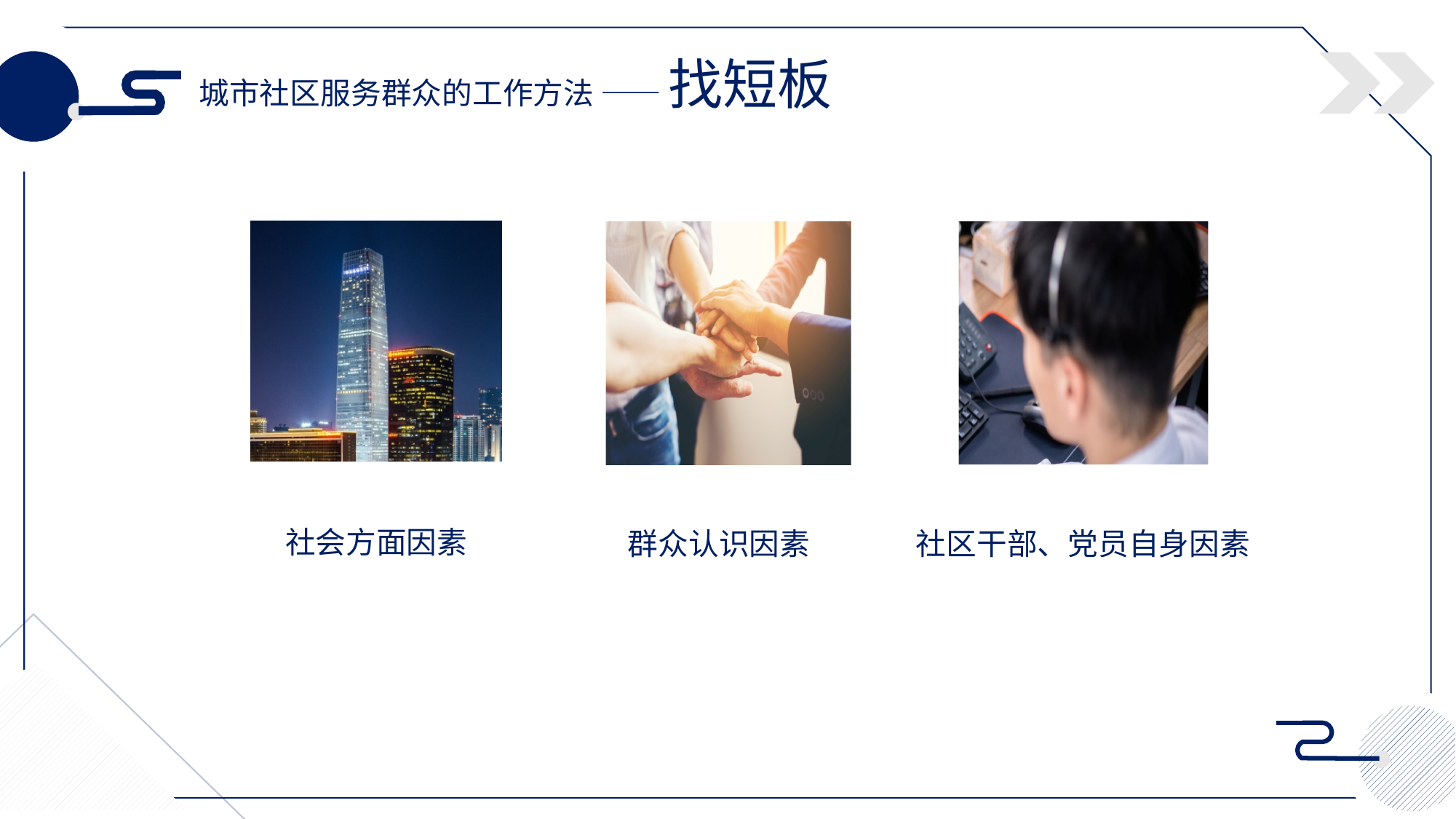

城市社区服务群众的工作方法 —— 找短板

社会方面因素
群众认识因素
社区干部、党员自身因素